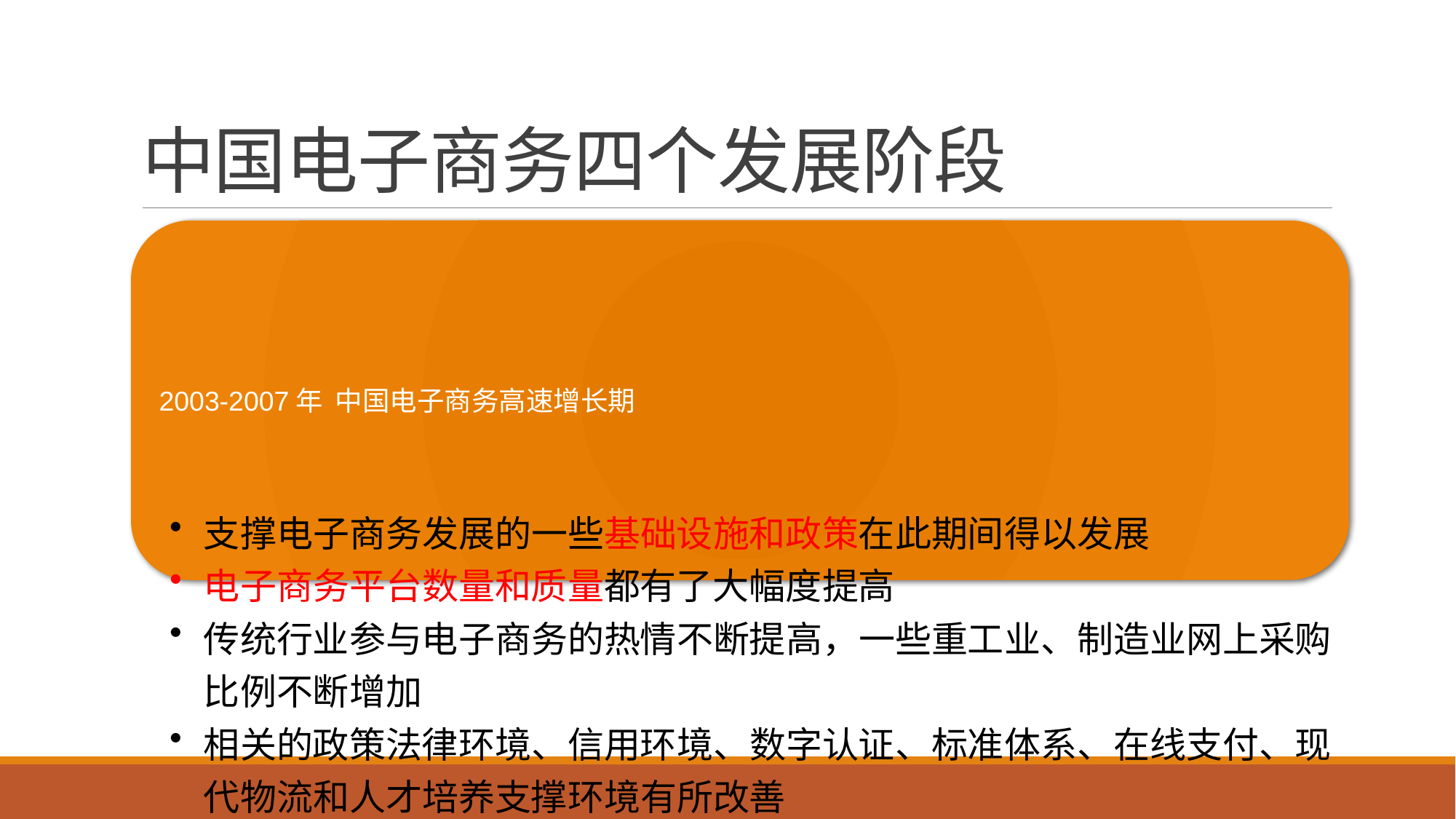

# 中国电子商务四个发展阶段
2003-2007年  中国电子商务高速增长期
支撑电子商务发展的一些基础设施和政策在此期间得以发展
电子商务平台数量和质量都有了大幅度提高
传统行业参与电子商务的热情不断提高，一些重工业、制造业网上采购比例不断增加
相关的政策法律环境、信用环境、数字认证、标准体系、在线支付、现代物流和人才培养支撑环境有所改善